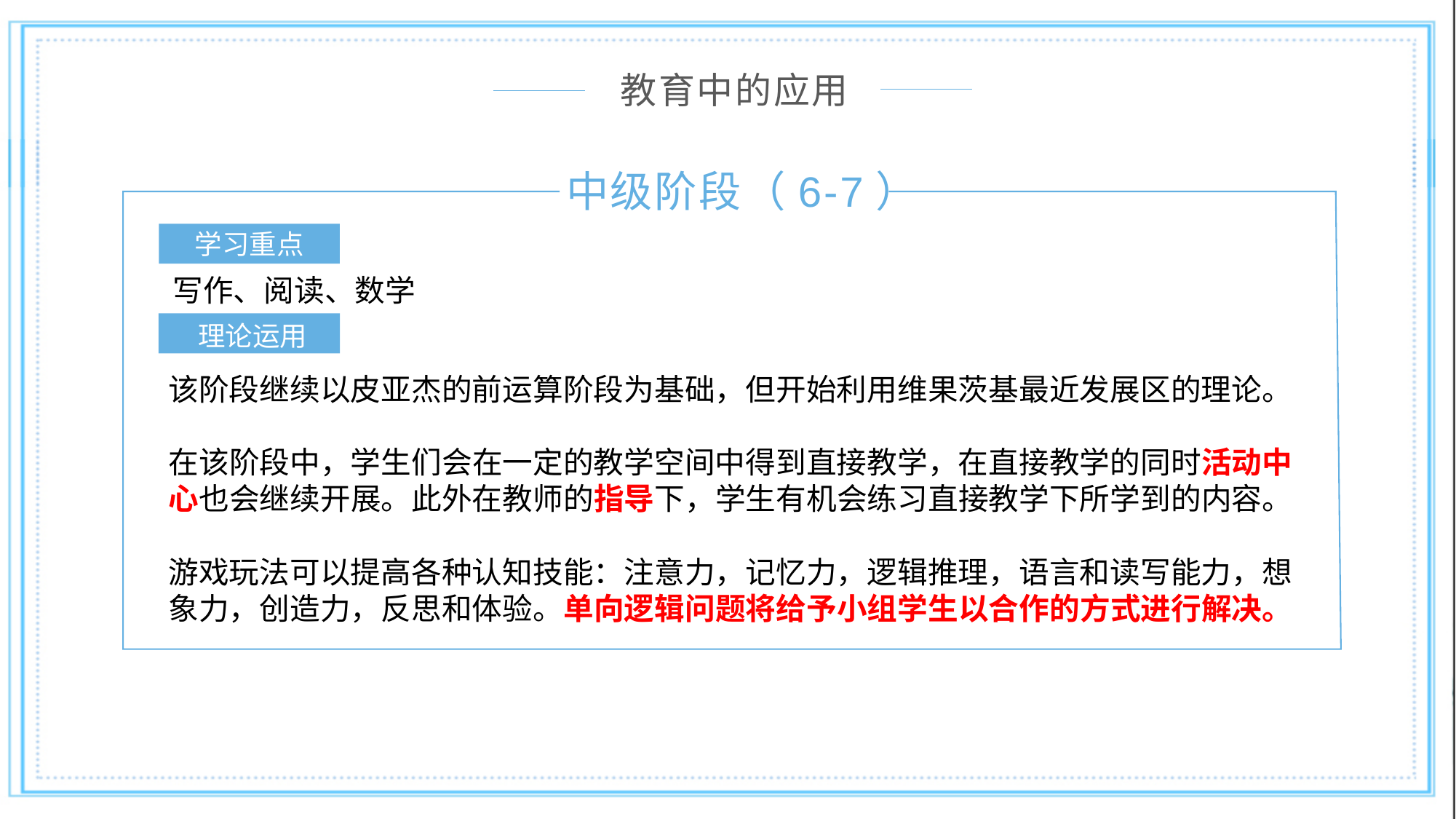

教育中的应用
中级阶段（6-7）

学习重点
写作、阅读、数学

理论运用
该阶段继续以皮亚杰的前运算阶段为基础，但开始利用维果茨基最近发展区的理论。

在该阶段中，学生们会在一定的教学空间中得到直接教学，在直接教学的同时活动中心也会继续开展。此外在教师的指导下，学生有机会练习直接教学下所学到的内容。

游戏玩法可以提高各种认知技能：注意力，记忆力，逻辑推理，语言和读写能力，想象力，创造力，反思和体验。单向逻辑问题将给予小组学生以合作的方式进行解决。